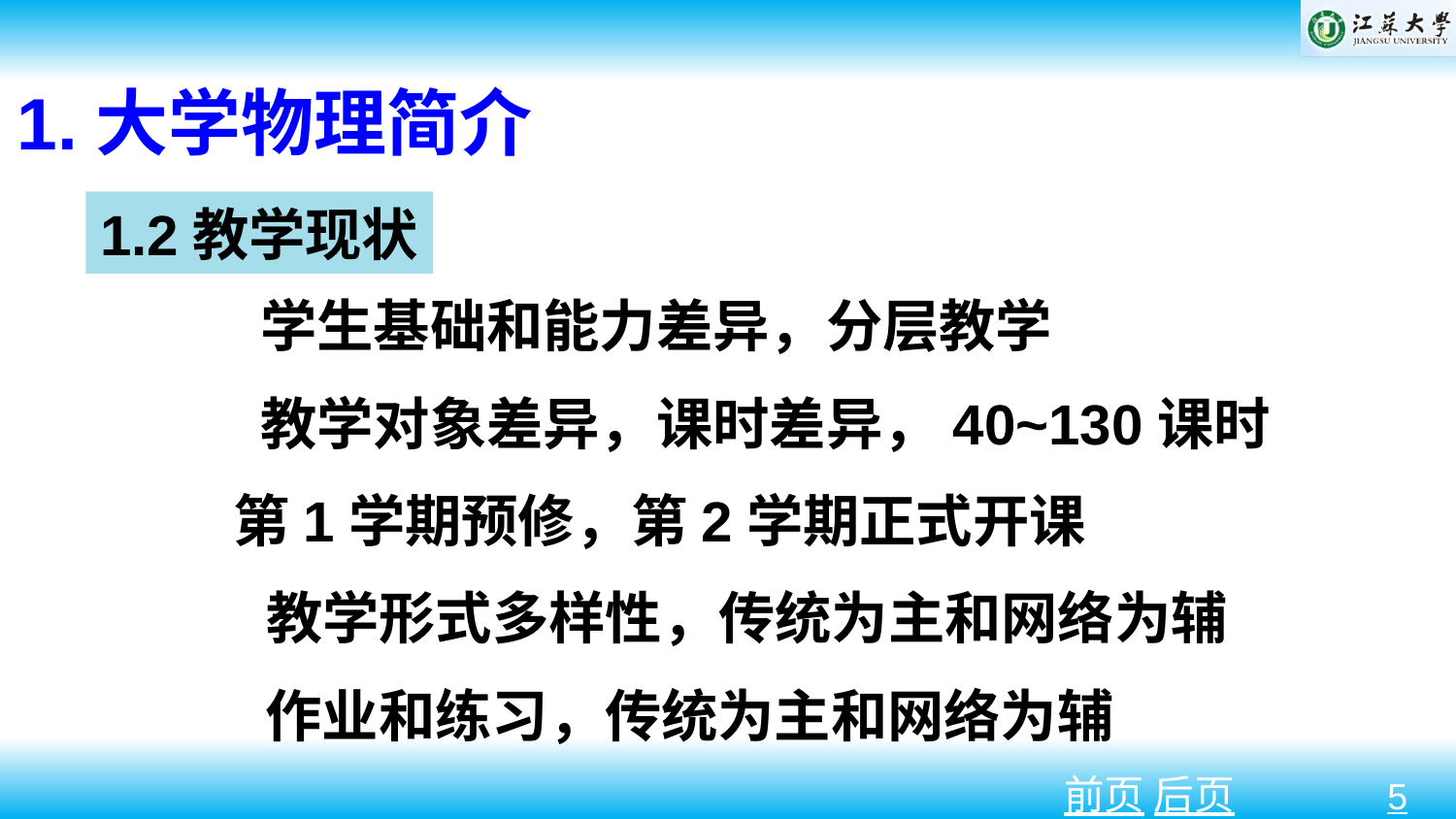

1.大学物理简介
1.2教学现状
学生基础和能力差异，分层教学
教学对象差异，课时差异，40~130课时
第1学期预修，第2学期正式开课
教学形式多样性，传统为主和网络为辅
作业和练习，传统为主和网络为辅